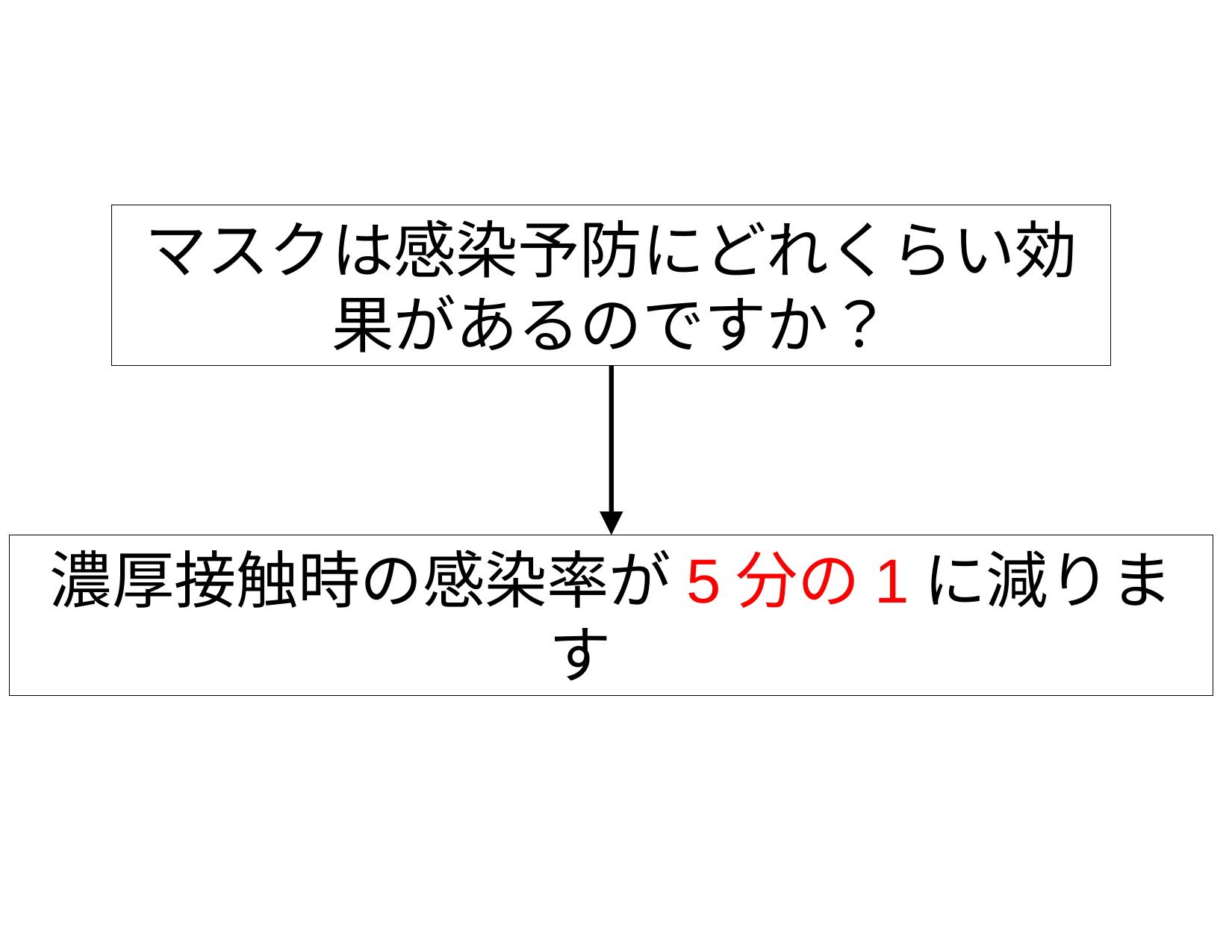

マスクは感染予防にどれくらい効果があるのですか？
濃厚接触時の感染率が5分の1に減ります